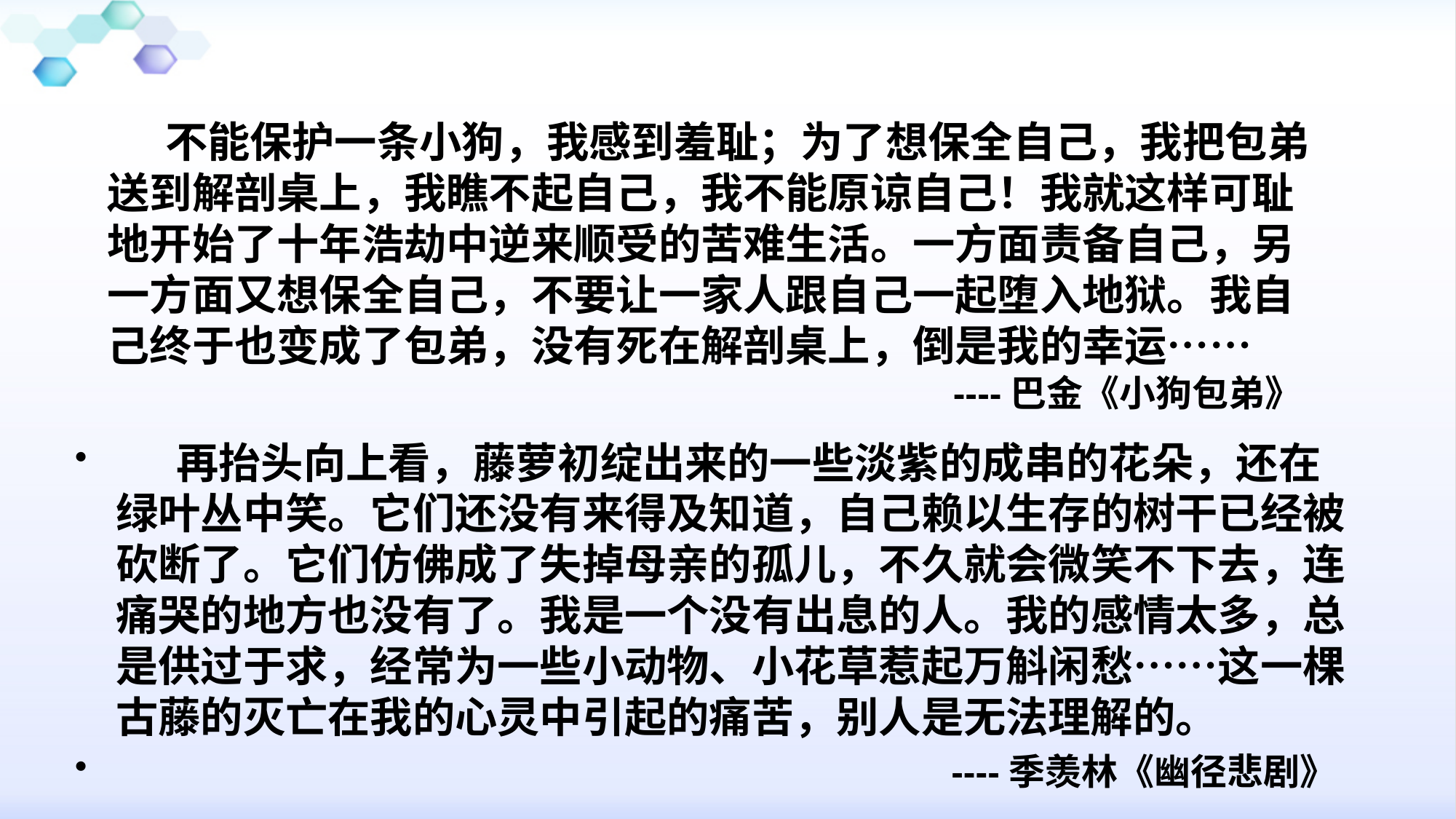

#
      不能保护一条小狗，我感到羞耻；为了想保全自己，我把包弟送到解剖桌上，我瞧不起自己，我不能原谅自己！我就这样可耻地开始了十年浩劫中逆来顺受的苦难生活。一方面责备自己，另一方面又想保全自己，不要让一家人跟自己一起堕入地狱。我自己终于也变成了包弟，没有死在解剖桌上，倒是我的幸运……
                                                                                   ----巴金《小狗包弟》
      再抬头向上看，藤萝初绽出来的一些淡紫的成串的花朵，还在绿叶丛中笑。它们还没有来得及知道，自己赖以生存的树干已经被砍断了。它们仿佛成了失掉母亲的孤儿，不久就会微笑不下去，连痛哭的地方也没有了。我是一个没有出息的人。我的感情太多，总是供过于求，经常为一些小动物、小花草惹起万斛闲愁……这一棵古藤的灭亡在我的心灵中引起的痛苦，别人是无法理解的。
                                                                                  ----季羡林《幽径悲剧》